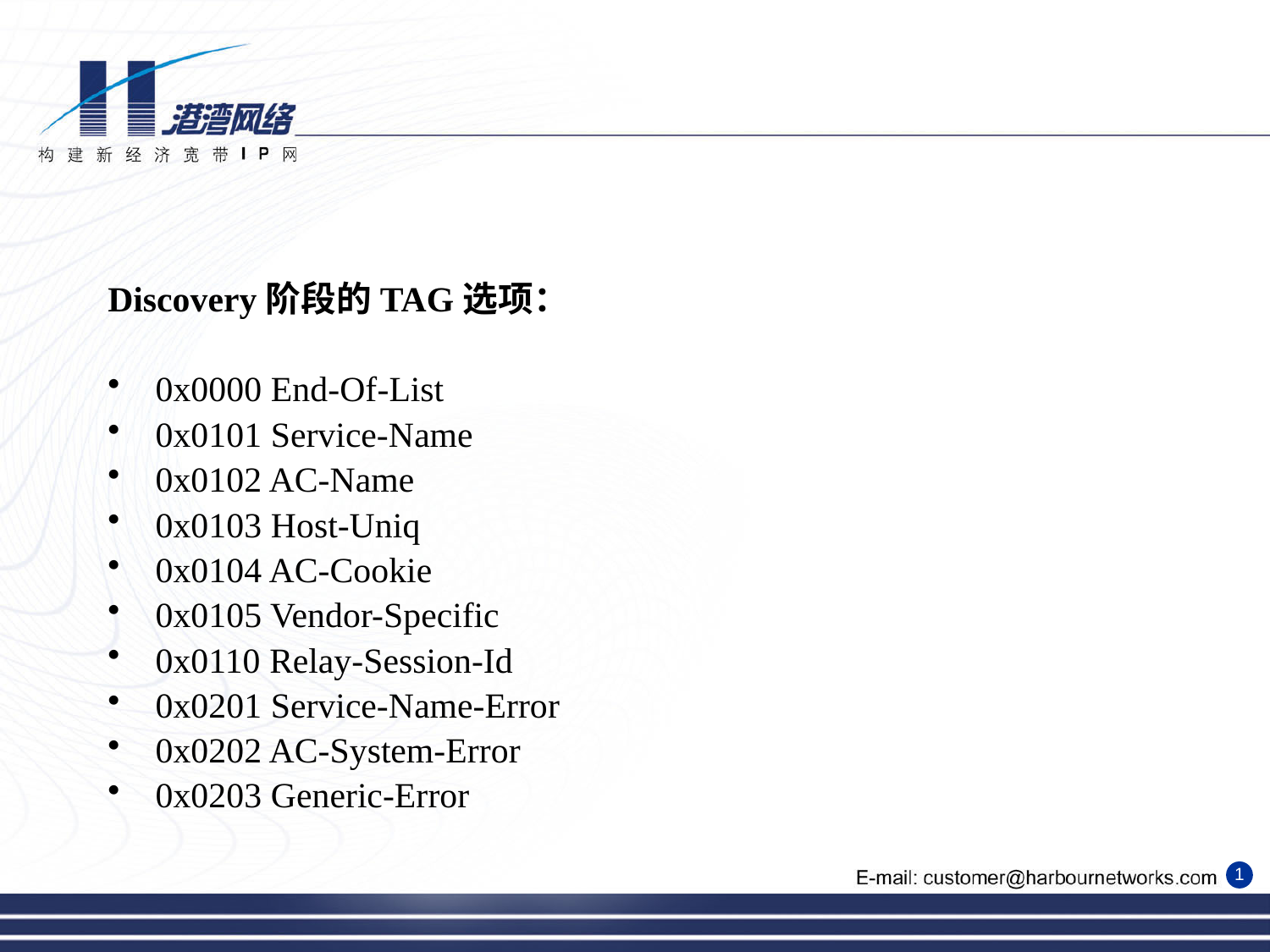

Discovery阶段的TAG选项：

0x0000 End-Of-List
0x0101 Service-Name
0x0102 AC-Name
0x0103 Host-Uniq
0x0104 AC-Cookie
0x0105 Vendor-Specific
0x0110 Relay-Session-Id
0x0201 Service-Name-Error
0x0202 AC-System-Error
0x0203 Generic-Error